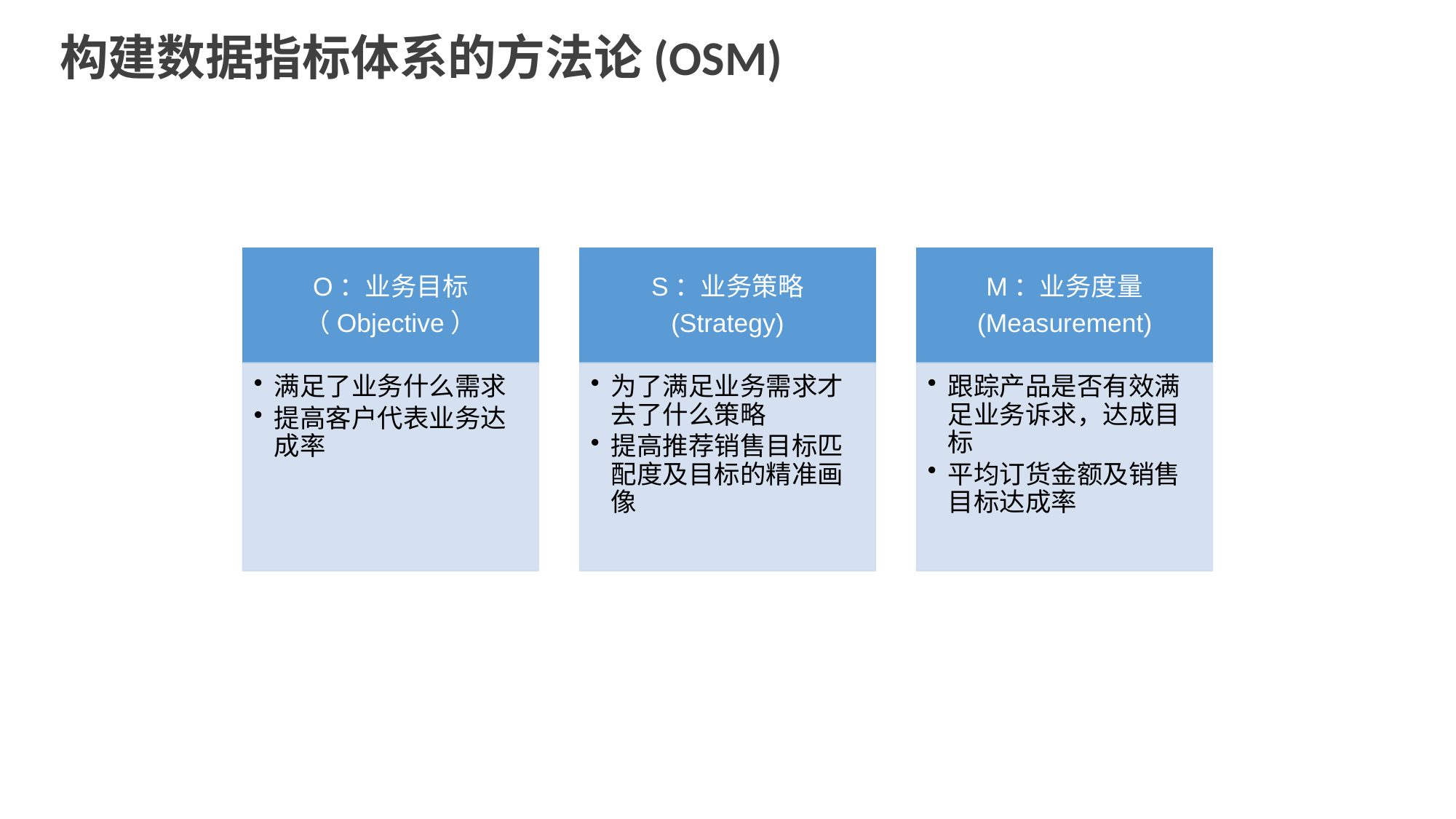

构建数据指标体系的方法论(OSM)
O：业务目标
（Objective）
满足了业务什么需求
提高客户代表业务达成率
S：业务策略
(Strategy)
为了满足业务需求才去了什么策略
提高推荐销售目标匹配度及目标的精准画像
M：业务度量
(Measurement)
跟踪产品是否有效满足业务诉求，达成目标
平均订货金额及销售目标达成率